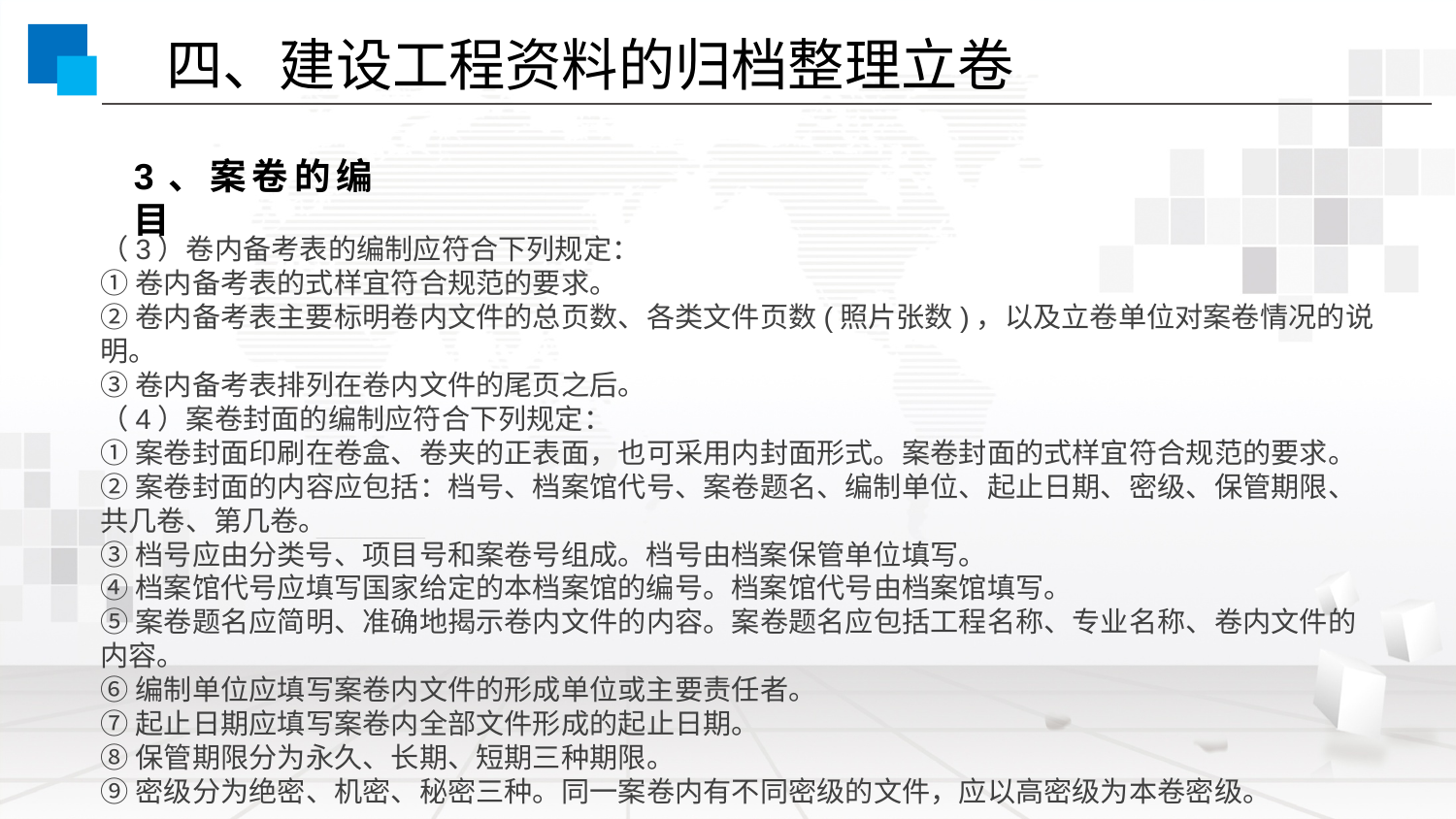

四、建设工程资料的归档整理立卷
3、案卷的编目
（3）卷内备考表的编制应符合下列规定：
①卷内备考表的式样宜符合规范的要求。
②卷内备考表主要标明卷内文件的总页数、各类文件页数(照片张数)，以及立卷单位对案卷情况的说明。
③卷内备考表排列在卷内文件的尾页之后。
（4）案卷封面的编制应符合下列规定：
①案卷封面印刷在卷盒、卷夹的正表面，也可采用内封面形式。案卷封面的式样宜符合规范的要求。
②案卷封面的内容应包括：档号、档案馆代号、案卷题名、编制单位、起止日期、密级、保管期限、共几卷、第几卷。
③档号应由分类号、项目号和案卷号组成。档号由档案保管单位填写。
④档案馆代号应填写国家给定的本档案馆的编号。档案馆代号由档案馆填写。
⑤案卷题名应简明、准确地揭示卷内文件的内容。案卷题名应包括工程名称、专业名称、卷内文件的内容。
⑥编制单位应填写案卷内文件的形成单位或主要责任者。
⑦起止日期应填写案卷内全部文件形成的起止日期。
⑧保管期限分为永久、长期、短期三种期限。
⑨密级分为绝密、机密、秘密三种。同一案卷内有不同密级的文件，应以高密级为本卷密级。